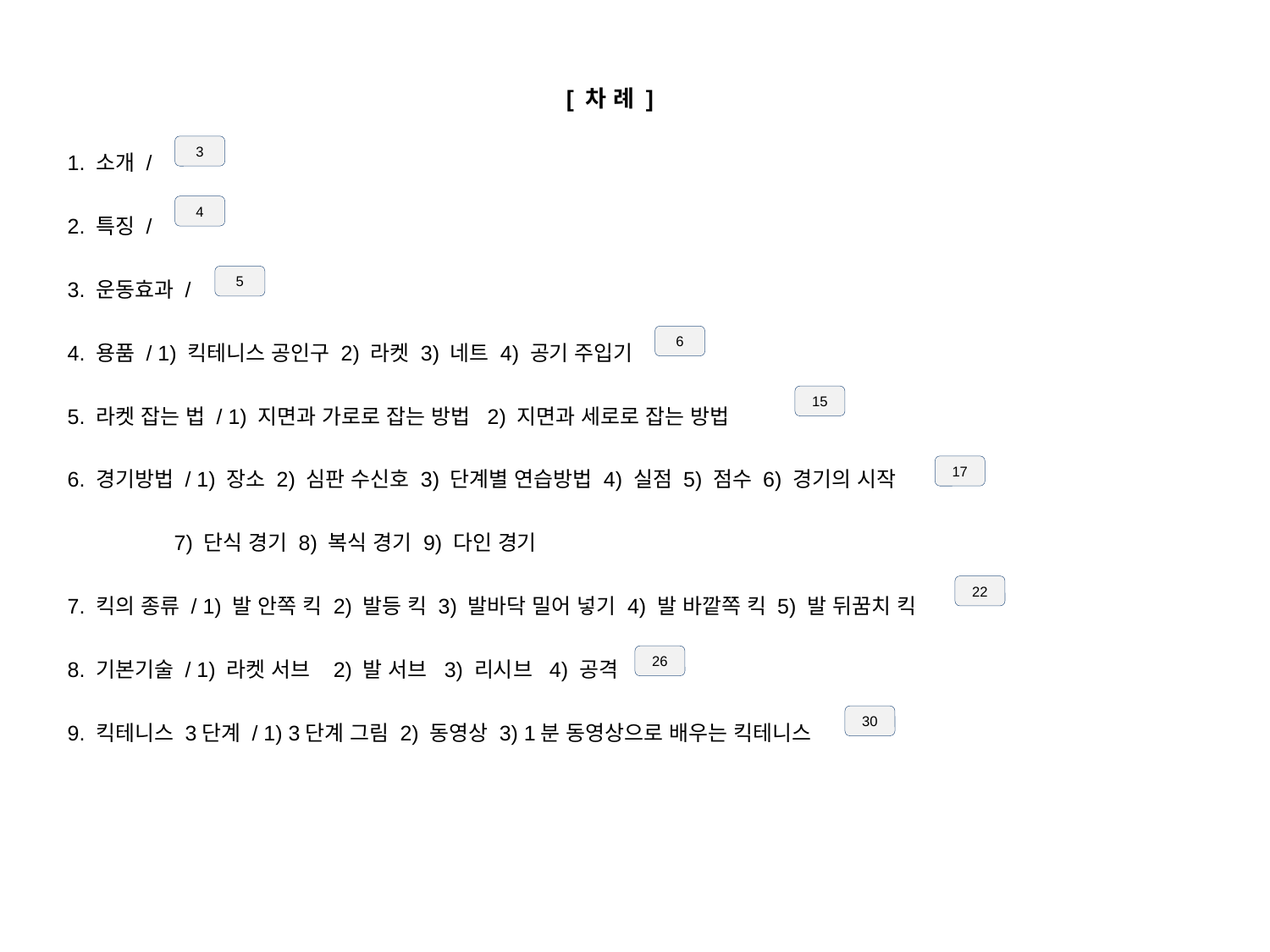

[ 차 례 ]
1. 소개 /
2. 특징 /
3. 운동효과 /
4. 용품 / 1) 킥테니스 공인구 2) 라켓 3) 네트 4) 공기 주입기
5. 라켓 잡는 법 / 1) 지면과 가로로 잡는 방법  2) 지면과 세로로 잡는 방법
6. 경기방법 / 1) 장소 2) 심판 수신호 3) 단계별 연습방법 4) 실점 5) 점수 6) 경기의 시작
                  7) 단식 경기 8) 복식 경기 9) 다인 경기
7. 킥의 종류 / 1) 발 안쪽 킥 2) 발등 킥 3) 발바닥 밀어 넣기 4) 발 바깥쪽 킥 5) 발 뒤꿈치 킥
8. 기본기술 / 1) 라켓 서브   2) 발 서브  3) 리시브  4) 공격
9. 킥테니스 3단계 / 1) 3단계 그림 2) 동영상 3) 1분 동영상으로 배우는 킥테니스
3
4
5
6
15
17
22
26
30